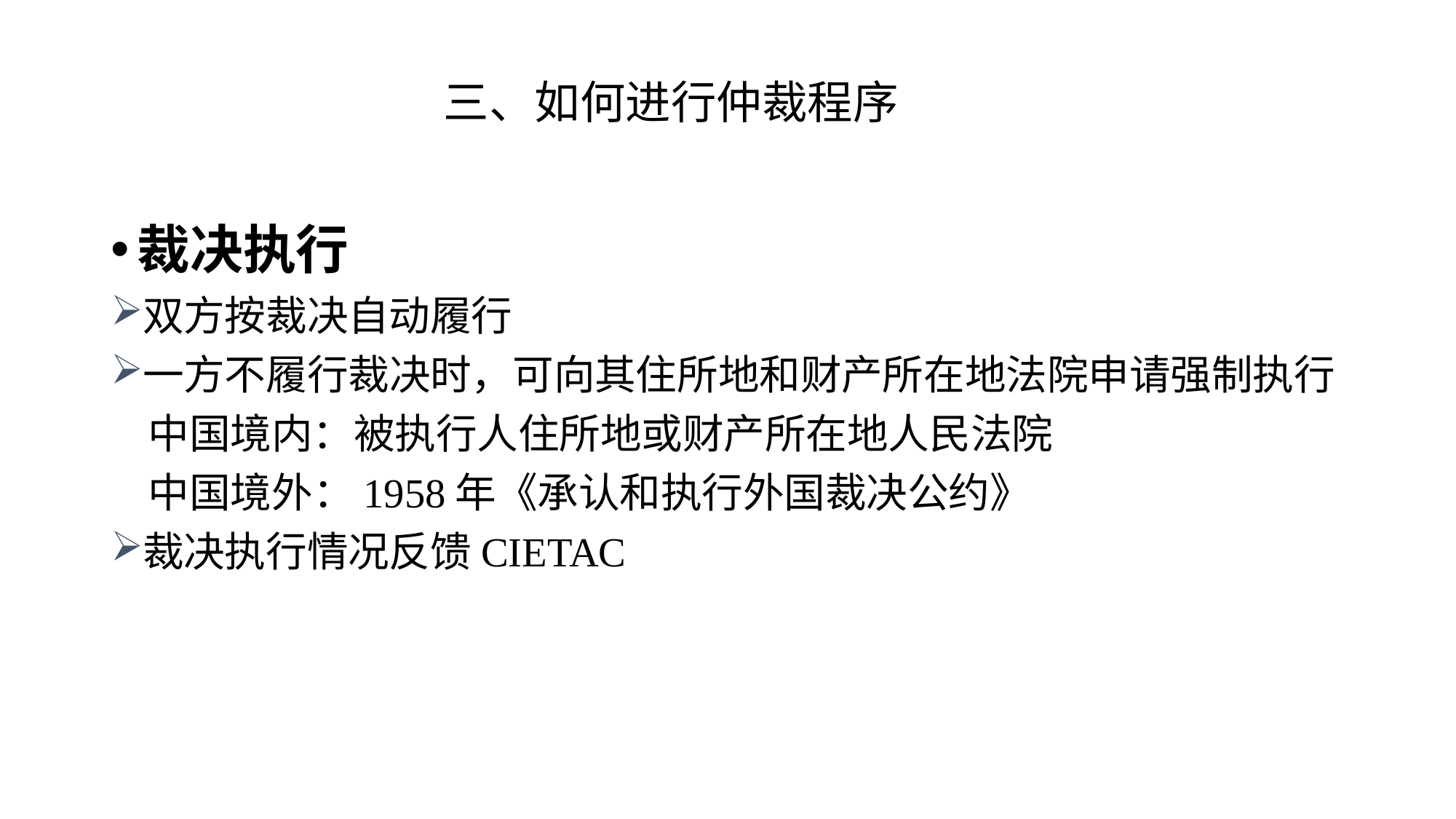

# 三、如何进行仲裁程序
裁决执行
双方按裁决自动履行
一方不履行裁决时，可向其住所地和财产所在地法院申请强制执行
   中国境内：被执行人住所地或财产所在地人民法院
   中国境外：1958年《承认和执行外国裁决公约》
裁决执行情况反馈CIETAC